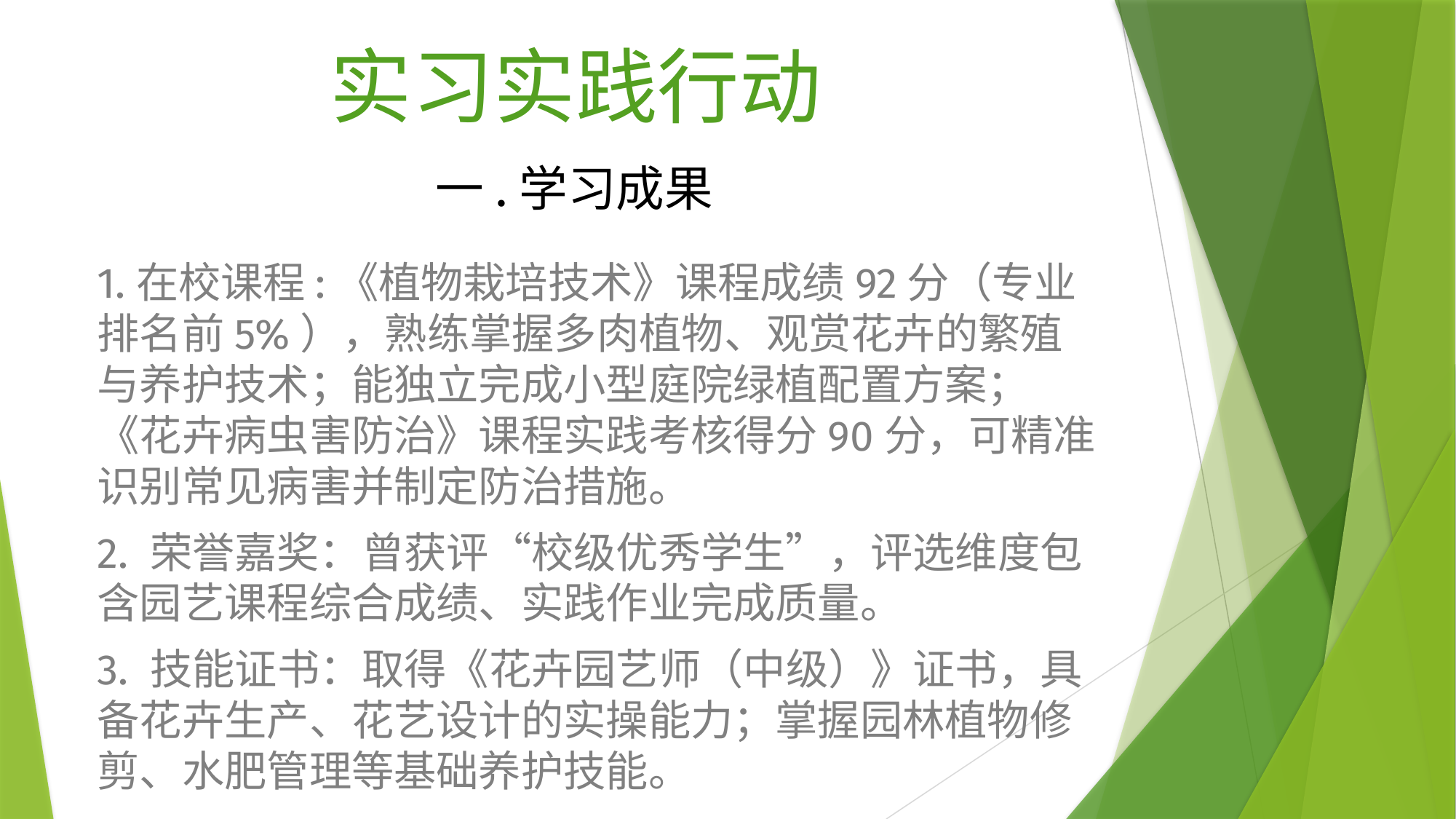

# 实习实践行动
一.学习成果
1.在校课程:《植物栽培技术》课程成绩92分（专业排名前5%），熟练掌握多肉植物、观赏花卉的繁殖与养护技术；能独立完成小型庭院绿植配置方案；《花卉病虫害防治》课程实践考核得分90分，可精准识别常见病害并制定防治措施。
2. 荣誉嘉奖：曾获评“校级优秀学生”，评选维度包含园艺课程综合成绩、实践作业完成质量。
3. 技能证书：取得《花卉园艺师（中级）》证书，具备花卉生产、花艺设计的实操能力；掌握园林植物修剪、水肥管理等基础养护技能。